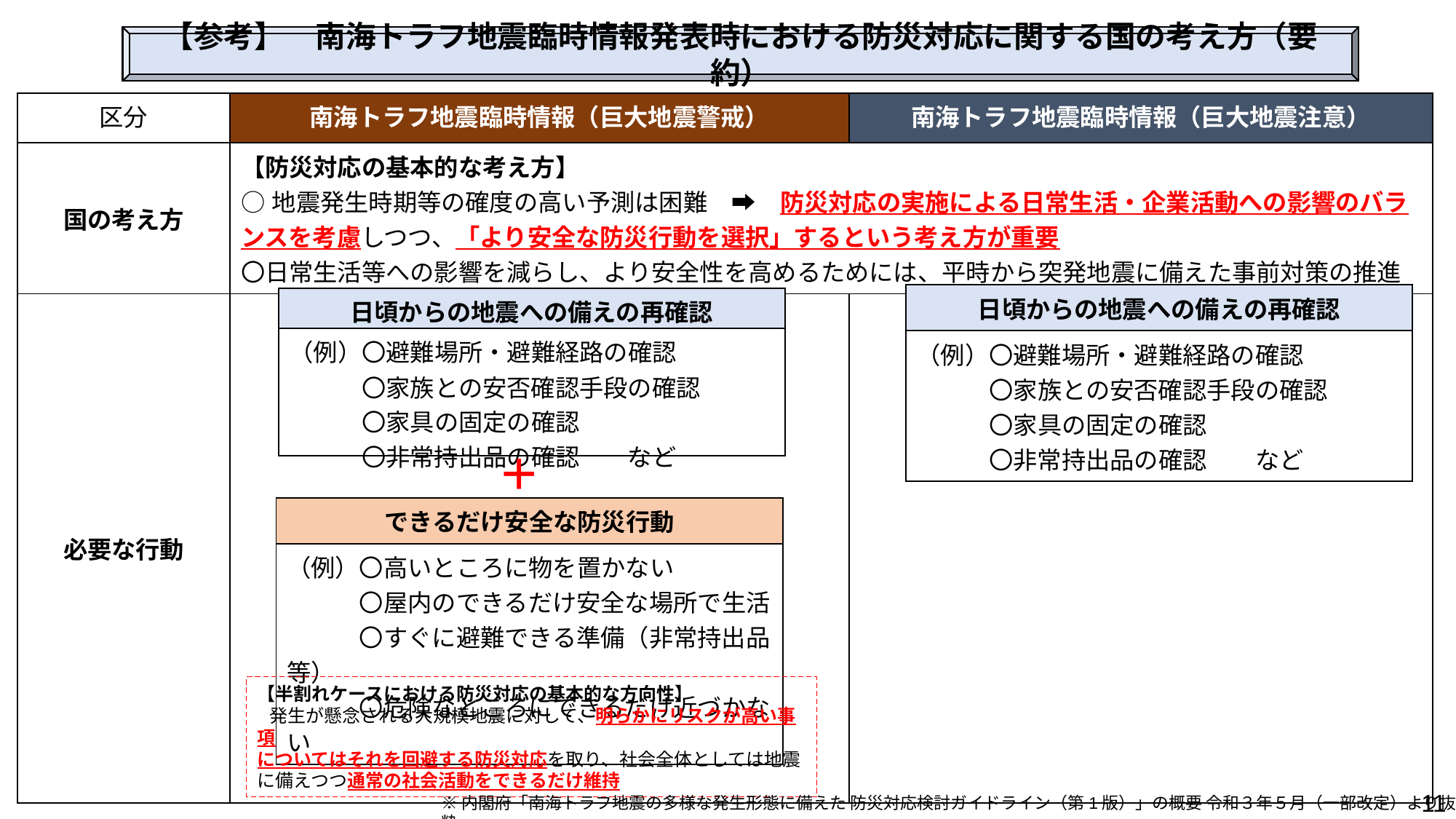

【参考】　南海トラフ地震臨時情報発表時における防災対応に関する国の考え方（要約）
| 区分 | 南海トラフ地震臨時情報（巨大地震警戒） | 南海トラフ地震臨時情報（巨大地震注意） |
| --- | --- | --- |
| 国の考え方 | 【防災対応の基本的な考え方】 ○地震発生時期等の確度の高い予測は困難　➡　防災対応の実施による日常生活・企業活動への影響のバランスを考慮しつつ、「より安全な防災行動を選択」するという考え方が重要 〇日常生活等への影響を減らし、より安全性を高めるためには、平時から突発地震に備えた事前対策の推進 |  |
| 必要な行動 |  |  |
| 日頃からの地震への備えの再確認 |
| --- |
| （例）〇避難場所・避難経路の確認 　　　〇家族との安否確認手段の確認 　　　〇家具の固定の確認 　　　〇非常持出品の確認　　など |
| 日頃からの地震への備えの再確認 |
| --- |
| （例）〇避難場所・避難経路の確認 　　　〇家族との安否確認手段の確認 　　　〇家具の固定の確認 　　　〇非常持出品の確認　　など |
＋
| できるだけ安全な防災行動 |
| --- |
| （例）〇高いところに物を置かない 　　　〇屋内のできるだけ安全な場所で生活 　　　〇すぐに避難できる準備（非常持出品等） 　　　〇危険なところにできるだけ近づかない |
【半割れケースにおける防災対応の基本的な方向性】
  発生が懸念される大規模地震に対して、明らかにリスクが高い事項
についてはそれを回避する防災対応を取り、社会全体としては地震に備えつつ通常の社会活動をできるだけ維持
11
※内閣府「南海トラフ地震の多様な発生形態に備えた 防災対応検討ガイドライン（第1版）」の概要 令和３年５月（一部改定）より抜粋